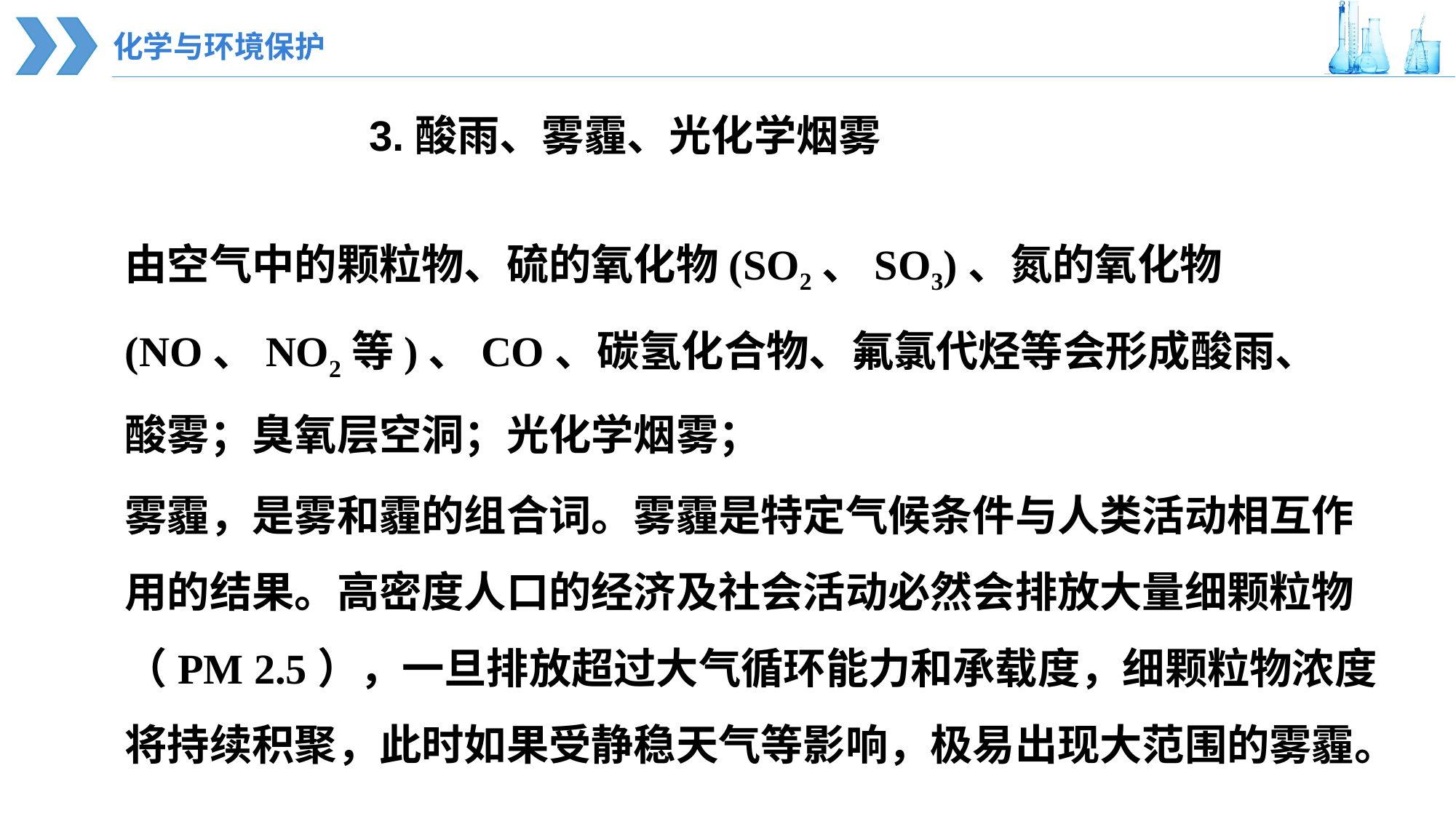

3.酸雨、雾霾、光化学烟雾
由空气中的颗粒物、硫的氧化物(SO2、SO3)、氮的氧化物(NO、NO2等)、CO、碳氢化合物、氟氯代烃等会形成酸雨、酸雾；臭氧层空洞；光化学烟雾；
雾霾，是雾和霾的组合词。雾霾是特定气候条件与人类活动相互作用的结果。高密度人口的经济及社会活动必然会排放大量细颗粒物（PM 2.5），一旦排放超过大气循环能力和承载度，细颗粒物浓度将持续积聚，此时如果受静稳天气等影响，极易出现大范围的雾霾。